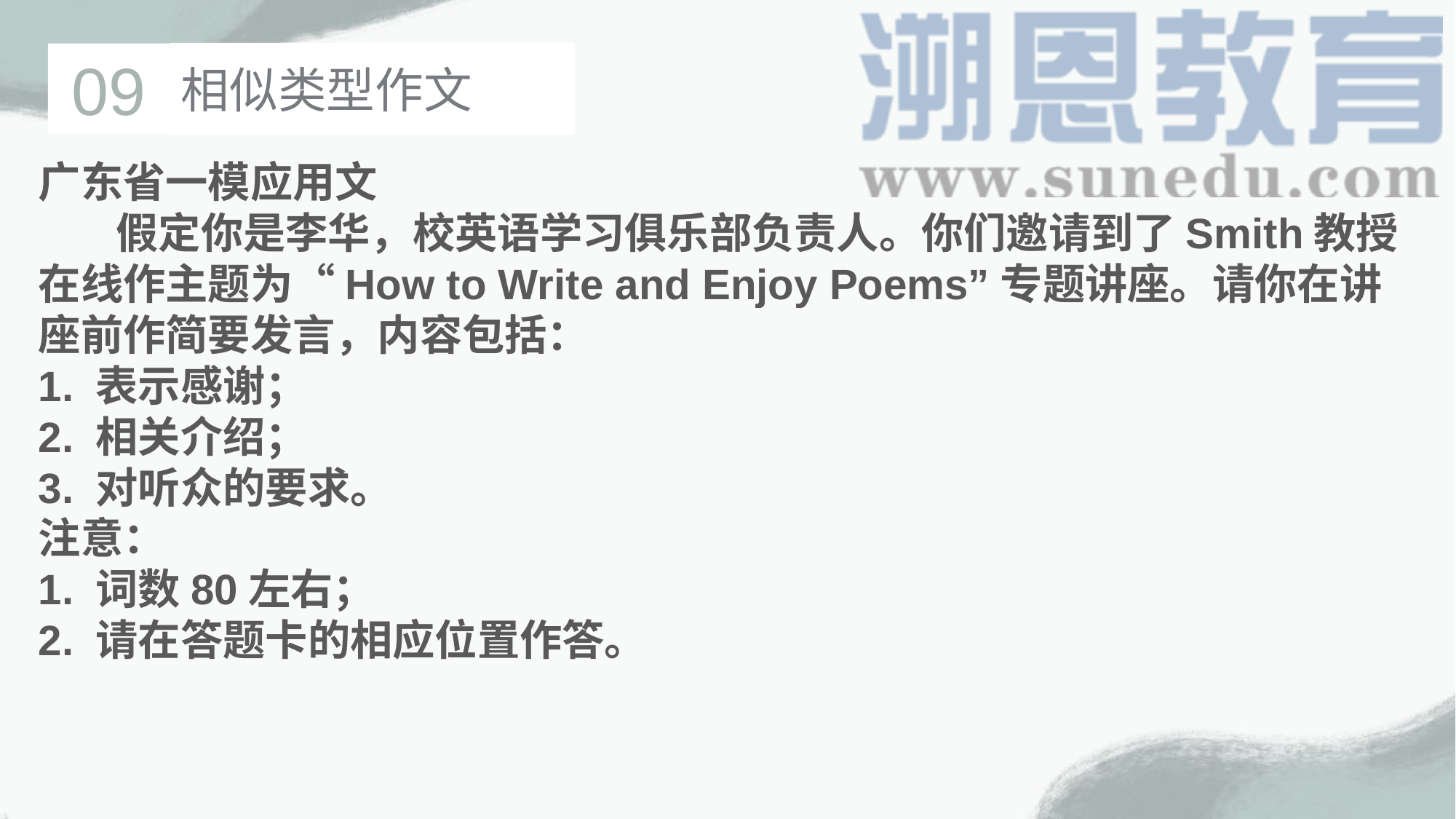

09
相似类型作文
广东省一模应用文
       假定你是李华，校英语学习俱乐部负责人。你们邀请到了Smith教授在线作主题为“How to Write and Enjoy Poems”专题讲座。请你在讲座前作简要发言，内容包括：
1. 表示感谢；
2. 相关介绍；
3. 对听众的要求。
注意：
1. 词数80左右；
2. 请在答题卡的相应位置作答。